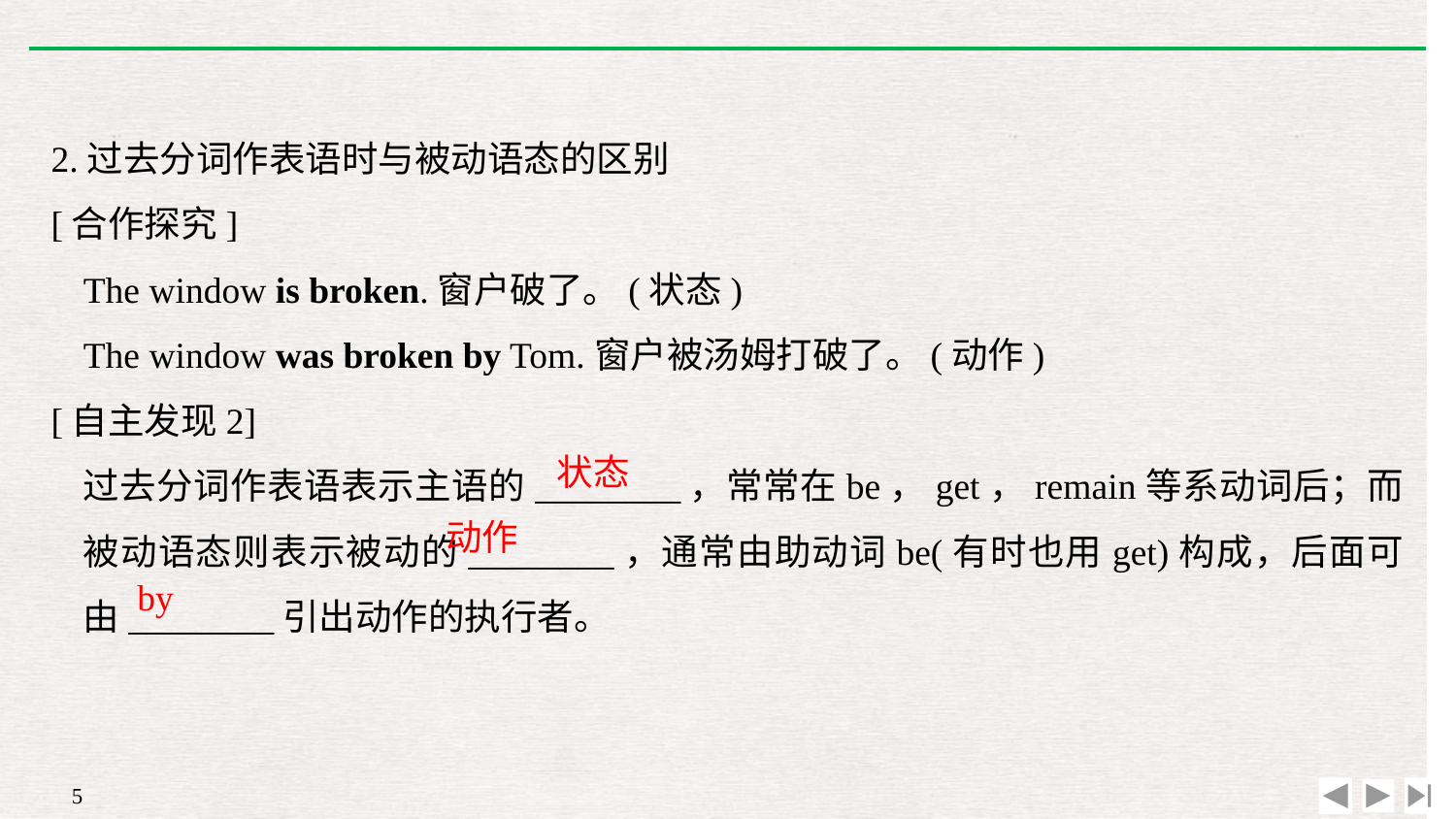

2.过去分词作表语时与被动语态的区别
[合作探究]

[自主发现2]
The window is broken.窗户破了。(状态)
The window was broken by Tom.窗户被汤姆打破了。(动作)

过去分词作表语表示主语的________，常常在be，get，remain等系动词后；而被动语态则表示被动的________，通常由助动词be(有时也用get)构成，后面可由________引出动作的执行者。
状态
动作
by